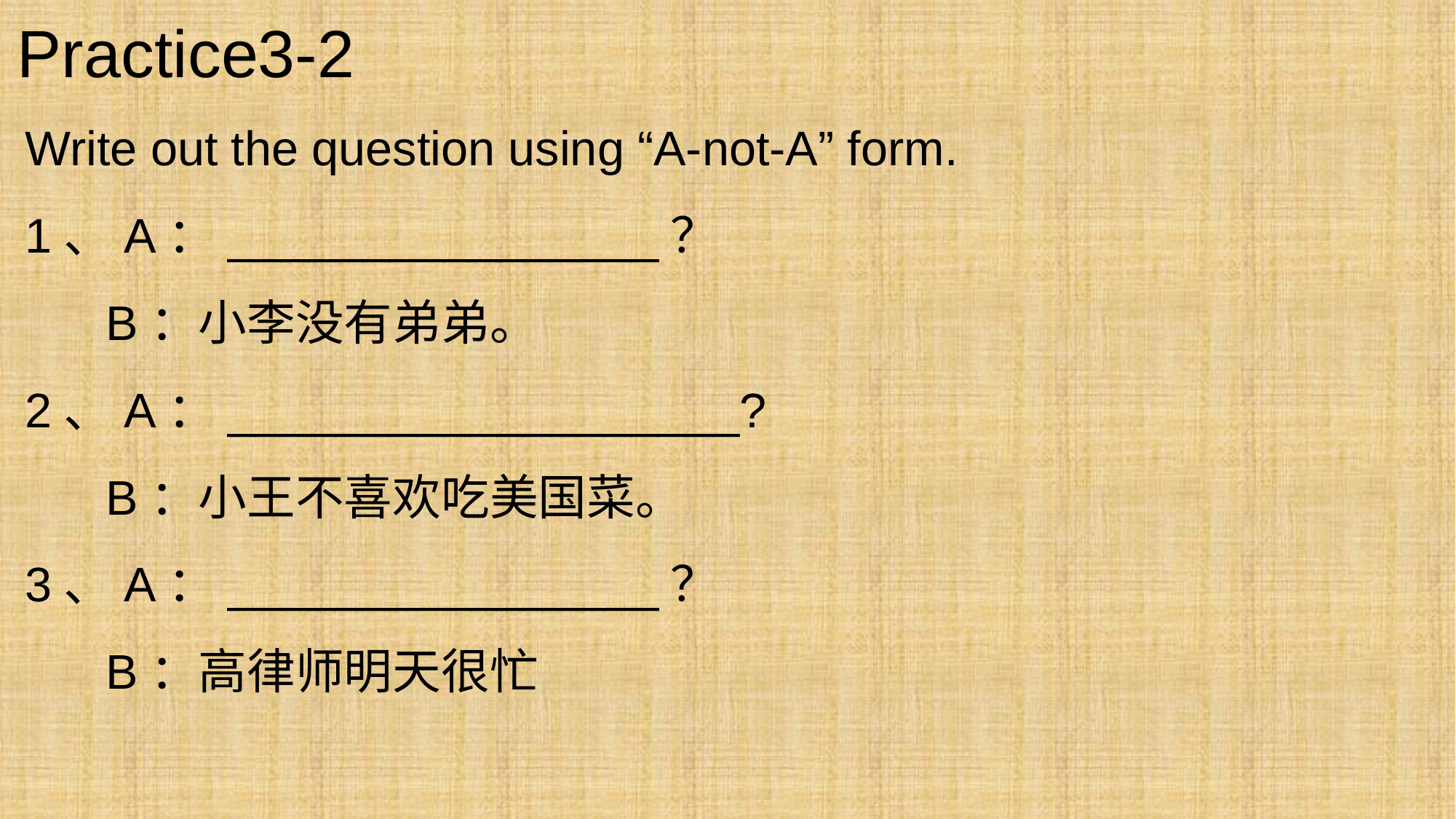

Practice3-2
Write out the question using “A-not-A” form.
1、A：________________？
      B：小李没有弟弟。
2、A：___________________?
      B：小王不喜欢吃美国菜。
3、A：________________？
      B：高律师明天很忙